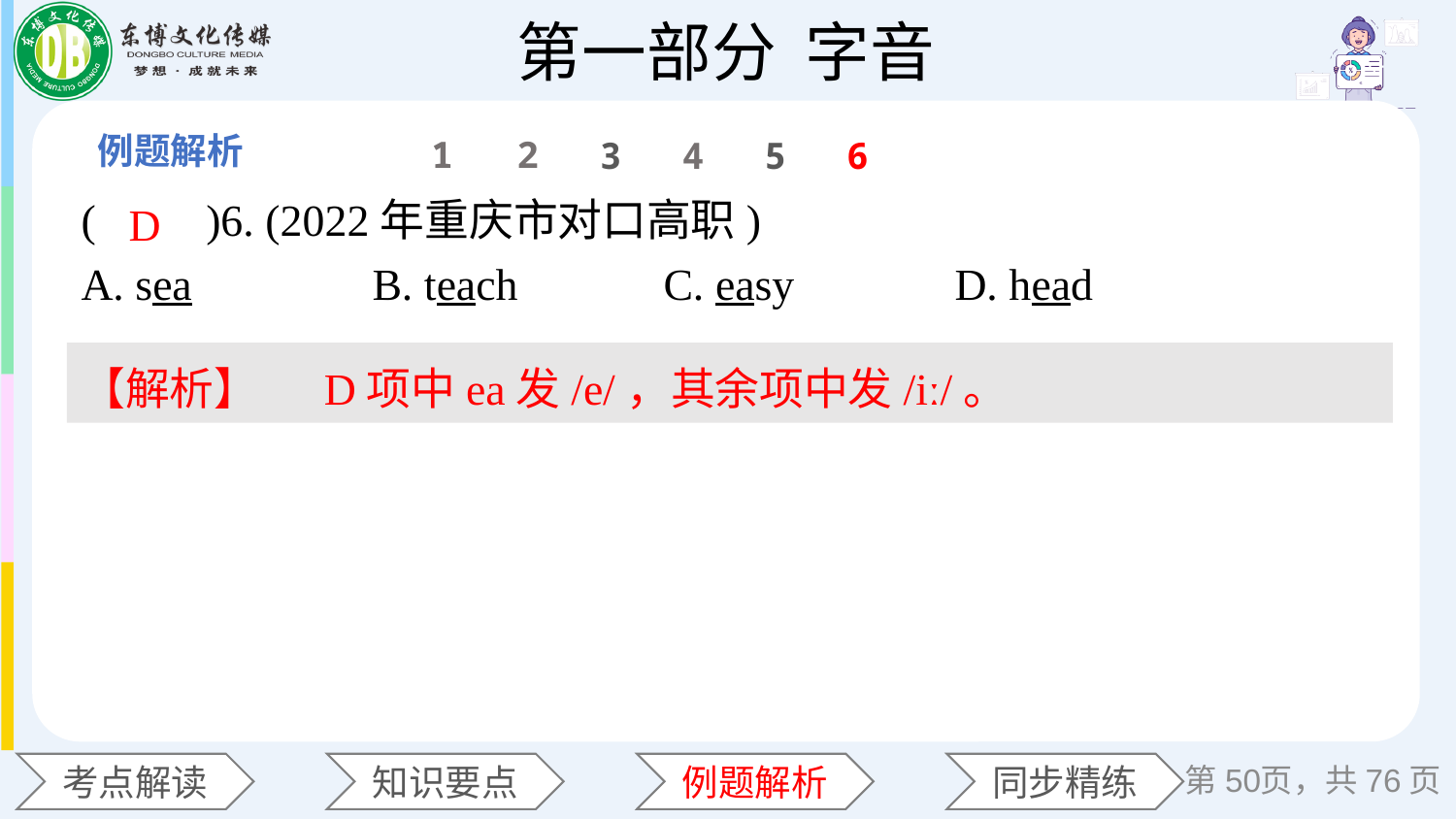

1
2
3
4
5
6
(　　)6. (2022年重庆市对口高职)
A. sea    	B. teach    	C. easy    	D. head
D
【解析】　 D项中ea发/e/，其余项中发/iː/。
第50页，共76页